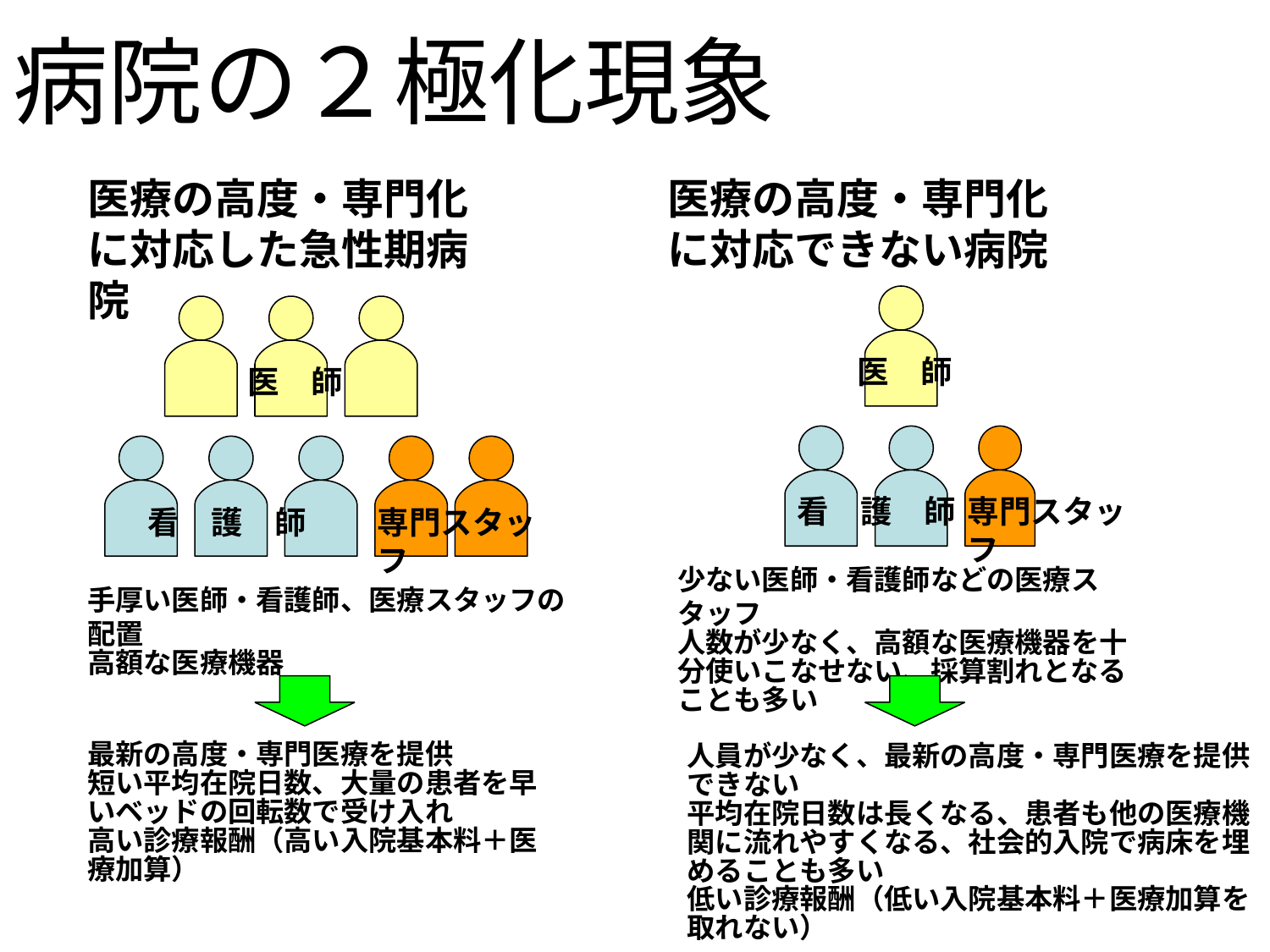

# 病院の２極化現象
医療の高度・専門化に対応した急性期病院
医療の高度・専門化に対応できない病院

医　師
医　師

看　護　師
専門スタッフ
看　護　師
専門スタッフ
少ない医師・看護師などの医療スタッフ
人数が少なく、高額な医療機器を十分使いこなせない、採算割れとなることも多い
手厚い医師・看護師、医療スタッフの配置
高額な医療機器

最新の高度・専門医療を提供
短い平均在院日数、大量の患者を早いベッドの回転数で受け入れ
高い診療報酬（高い入院基本料＋医療加算）
人員が少なく、最新の高度・専門医療を提供できない
平均在院日数は長くなる、患者も他の医療機関に流れやすくなる、社会的入院で病床を埋めることも多い
低い診療報酬（低い入院基本料＋医療加算を取れない）